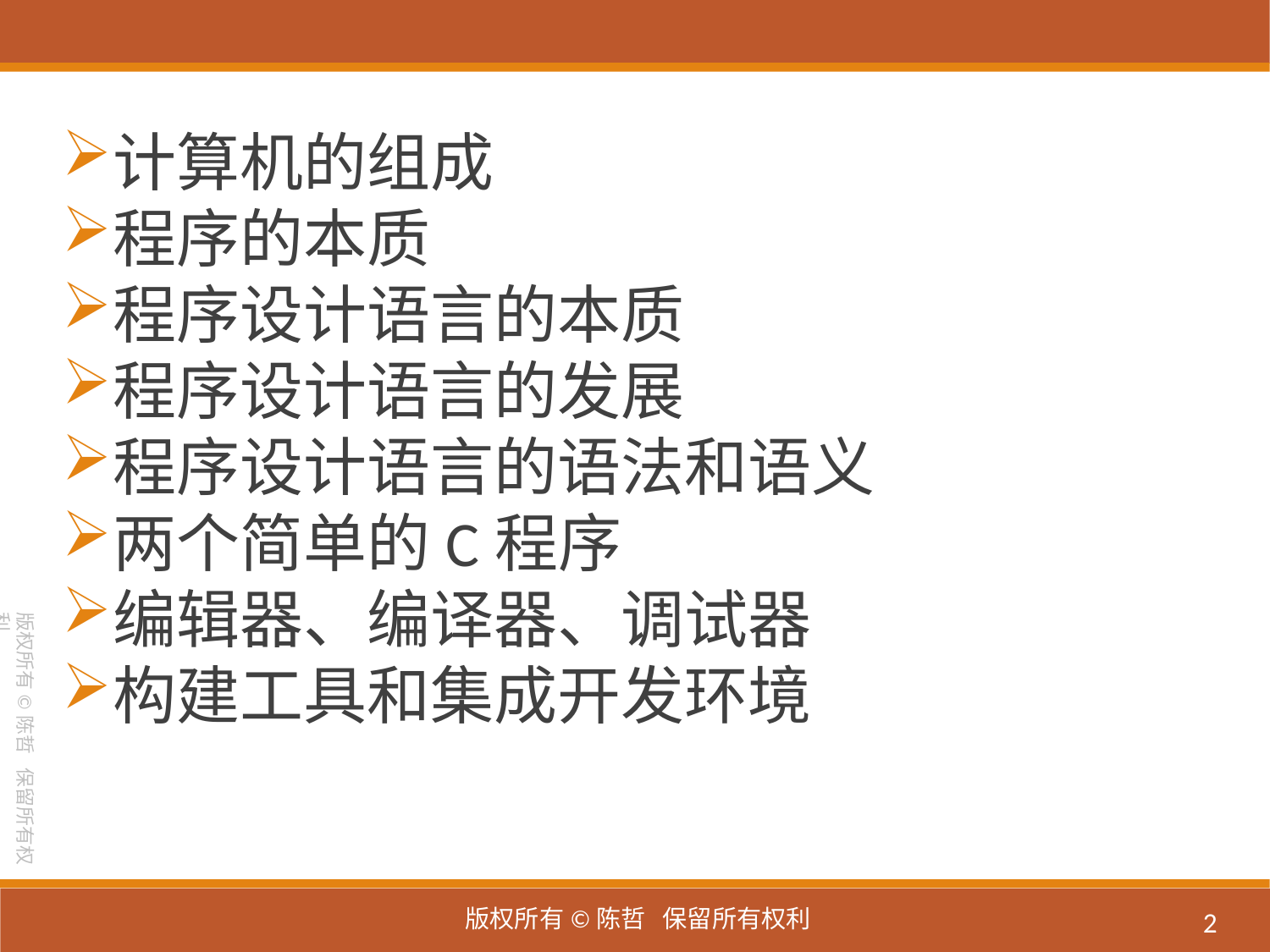

计算机的组成
程序的本质
程序设计语言的本质
程序设计语言的发展
程序设计语言的语法和语义
两个简单的C程序
编辑器、编译器、调试器
构建工具和集成开发环境
2